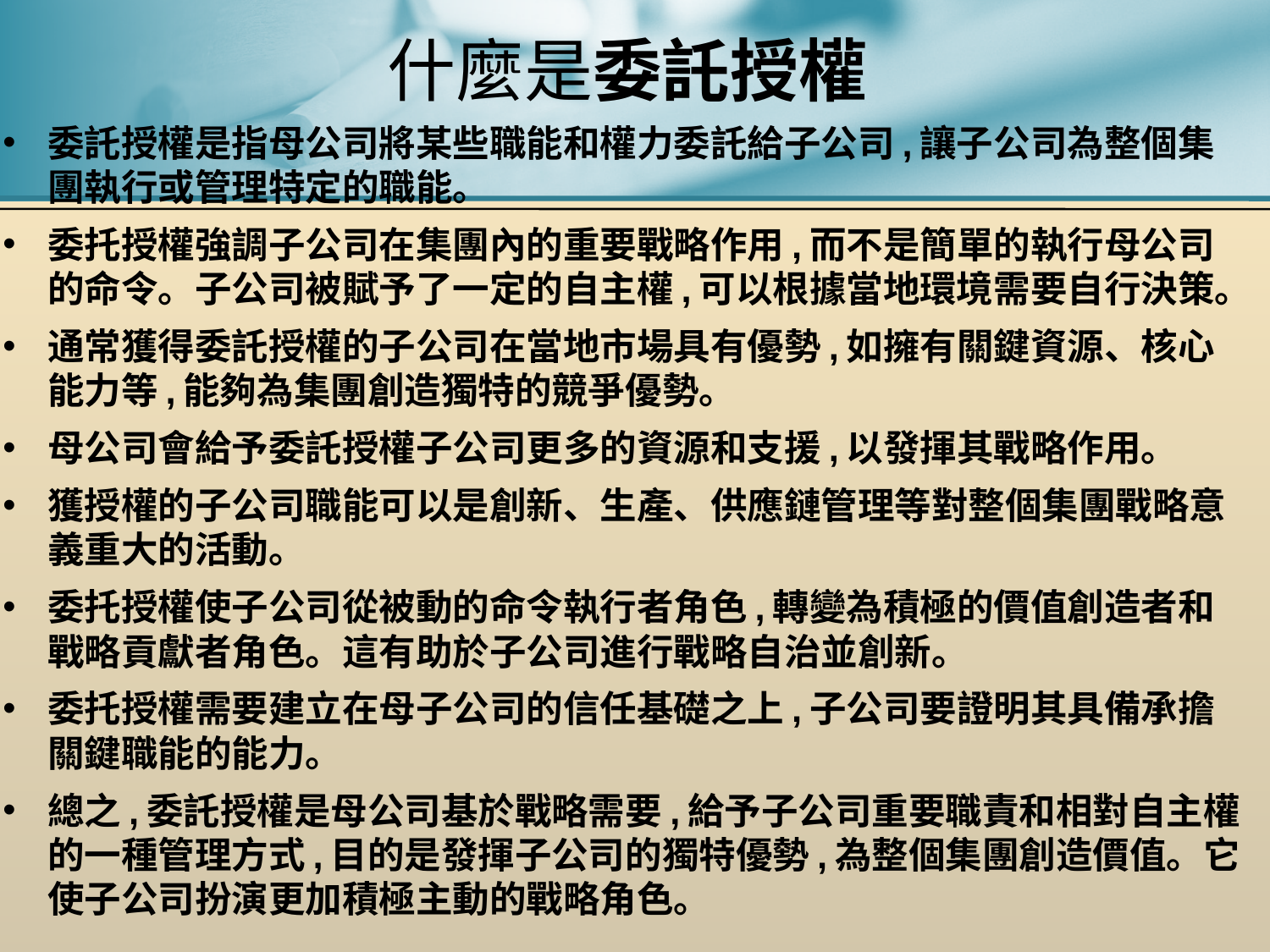

# 什麼是委託授權
委託授權是指母公司將某些職能和權力委託給子公司,讓子公司為整個集團執行或管理特定的職能。
委托授權強調子公司在集團內的重要戰略作用,而不是簡單的執行母公司的命令。子公司被賦予了一定的自主權,可以根據當地環境需要自行決策。
通常獲得委託授權的子公司在當地市場具有優勢,如擁有關鍵資源、核心能力等,能夠為集團創造獨特的競爭優勢。
母公司會給予委託授權子公司更多的資源和支援,以發揮其戰略作用。
獲授權的子公司職能可以是創新、生產、供應鏈管理等對整個集團戰略意義重大的活動。
委托授權使子公司從被動的命令執行者角色,轉變為積極的價值創造者和戰略貢獻者角色。這有助於子公司進行戰略自治並創新。
委托授權需要建立在母子公司的信任基礎之上,子公司要證明其具備承擔關鍵職能的能力。
總之,委託授權是母公司基於戰略需要,給予子公司重要職責和相對自主權的一種管理方式,目的是發揮子公司的獨特優勢,為整個集團創造價值。它使子公司扮演更加積極主動的戰略角色。